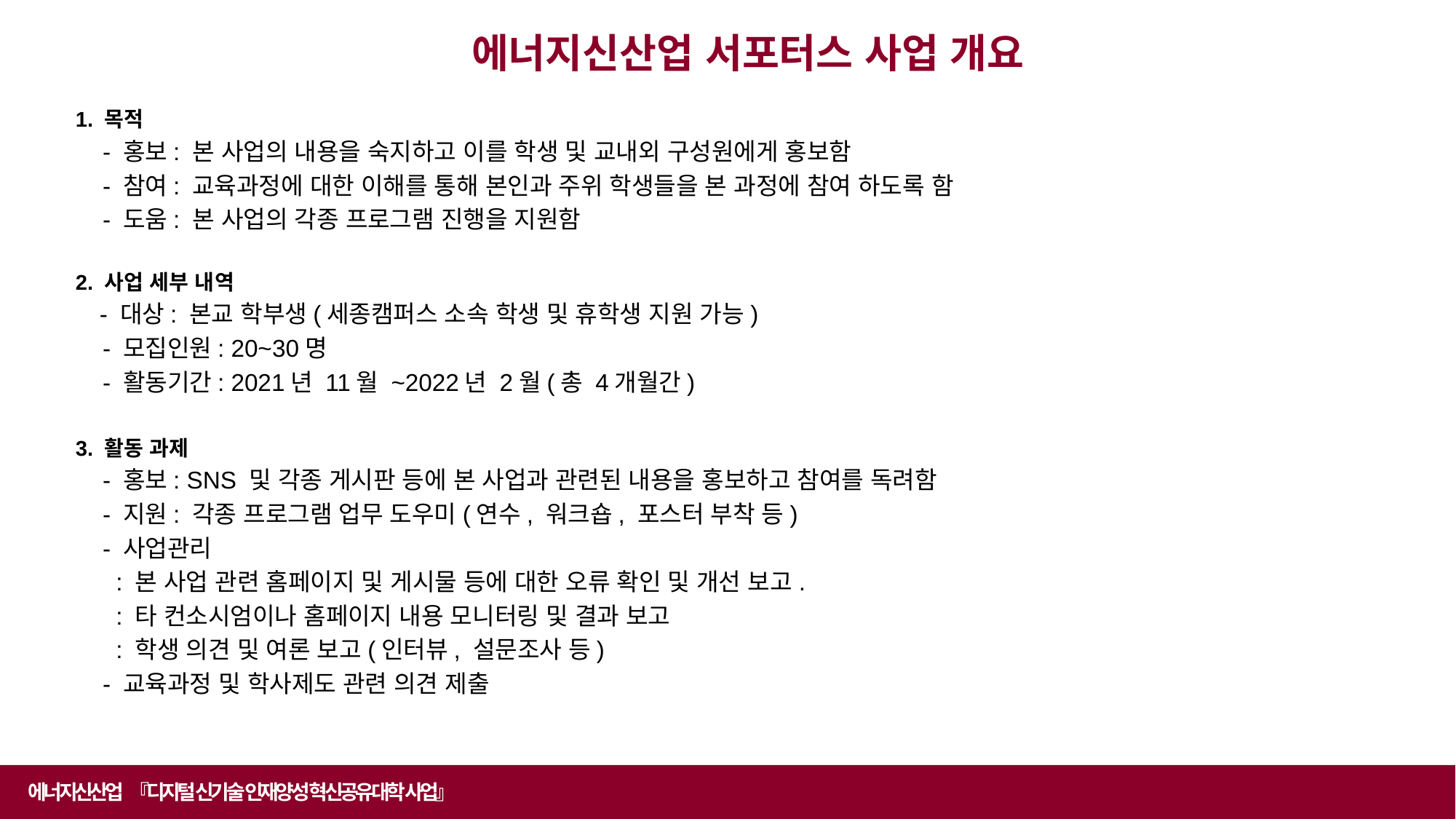

에너지신산업 서포터스 사업 개요
1. 목적
    - 홍보: 본 사업의 내용을 숙지하고 이를 학생 및 교내외 구성원에게 홍보함
    - 참여: 교육과정에 대한 이해를 통해 본인과 주위 학생들을 본 과정에 참여 하도록 함
    - 도움: 본 사업의 각종 프로그램 진행을 지원함

2. 사업 세부 내역
    - 대상: 본교 학부생(세종캠퍼스 소속 학생 및 휴학생 지원 가능)
    - 모집인원: 20~30명
    - 활동기간: 2021년 11월 ~2022년 2월(총 4개월간)

3. 활동 과제
    - 홍보: SNS 및 각종 게시판 등에 본 사업과 관련된 내용을 홍보하고 참여를 독려함
    - 지원: 각종 프로그램 업무 도우미(연수, 워크숍, 포스터 부착 등)
    - 사업관리
      : 본 사업 관련 홈페이지 및 게시물 등에 대한 오류 확인 및 개선 보고.
      : 타 컨소시엄이나 홈페이지 내용 모니터링 및 결과 보고
      : 학생 의견 및 여론 보고(인터뷰, 설문조사 등)
    - 교육과정 및 학사제도 관련 의견 제출